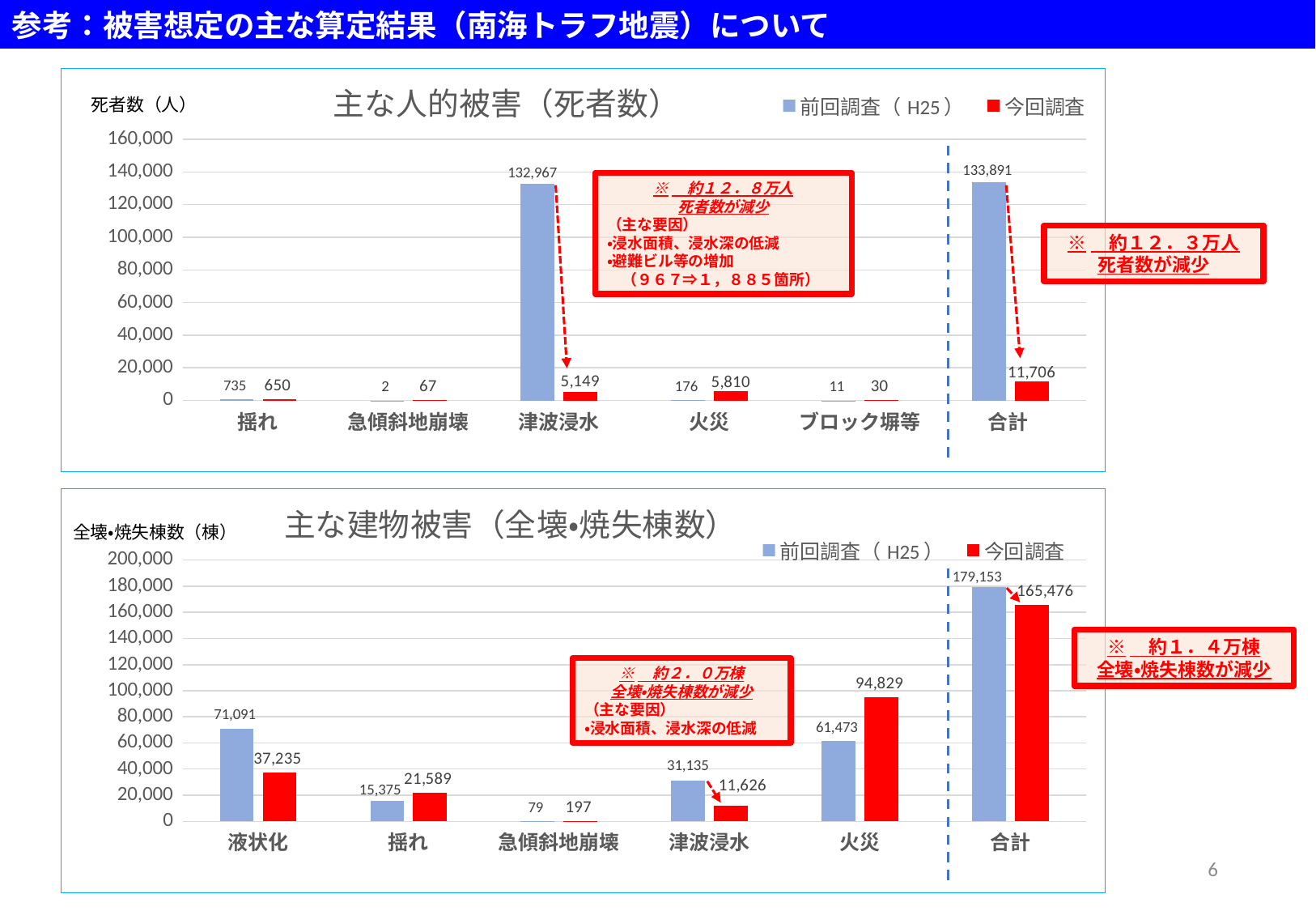

参考：被害想定の主な算定結果（南海トラフ地震）について

### Chart: 主な人的被害（死者数）

| Category | 前回調査（H25） | 今回調査 |
|---|---|---|
| 揺れ | 735.0 | 650.0 |
| 急傾斜地崩壊 | 2.0 | 67.0 |
| 津波浸水 | 132967.0 | 5149.0 |
| 火災 | 176.0 | 5810.0 |
| ブロック塀等 | 11.0 | 30.0 |
| 合計  | 133891.0 | 11706.0 |
死者数（人）
※　約１２．８万人
死者数が減少
（主な要因）
・浸水面積、浸水深の低減
・避難ビル等の増加
　（９６７⇒１，８８５箇所）
※　約１２．３万人
死者数が減少

### Chart: 主な建物被害（全壊・焼失棟数）

| Category | 前回調査（H25） | 今回調査 |
|---|---|---|
| 液状化 | 71091.0 | 37235.0 |
| 揺れ | 15375.0 | 21589.0 |
| 急傾斜地崩壊 | 79.0 | 197.0 |
| 津波浸水 | 31135.0 | 11626.0 |
| 火災 | 61473.0 | 94829.0 |
| 合計 | 179153.0 | 165476.0 |
全壊・焼失棟数（棟）
※　約１．４万棟
全壊・焼失棟数が減少
※　約２．０万棟
全壊・焼失棟数が減少
（主な要因）
・浸水面積、浸水深の低減
6